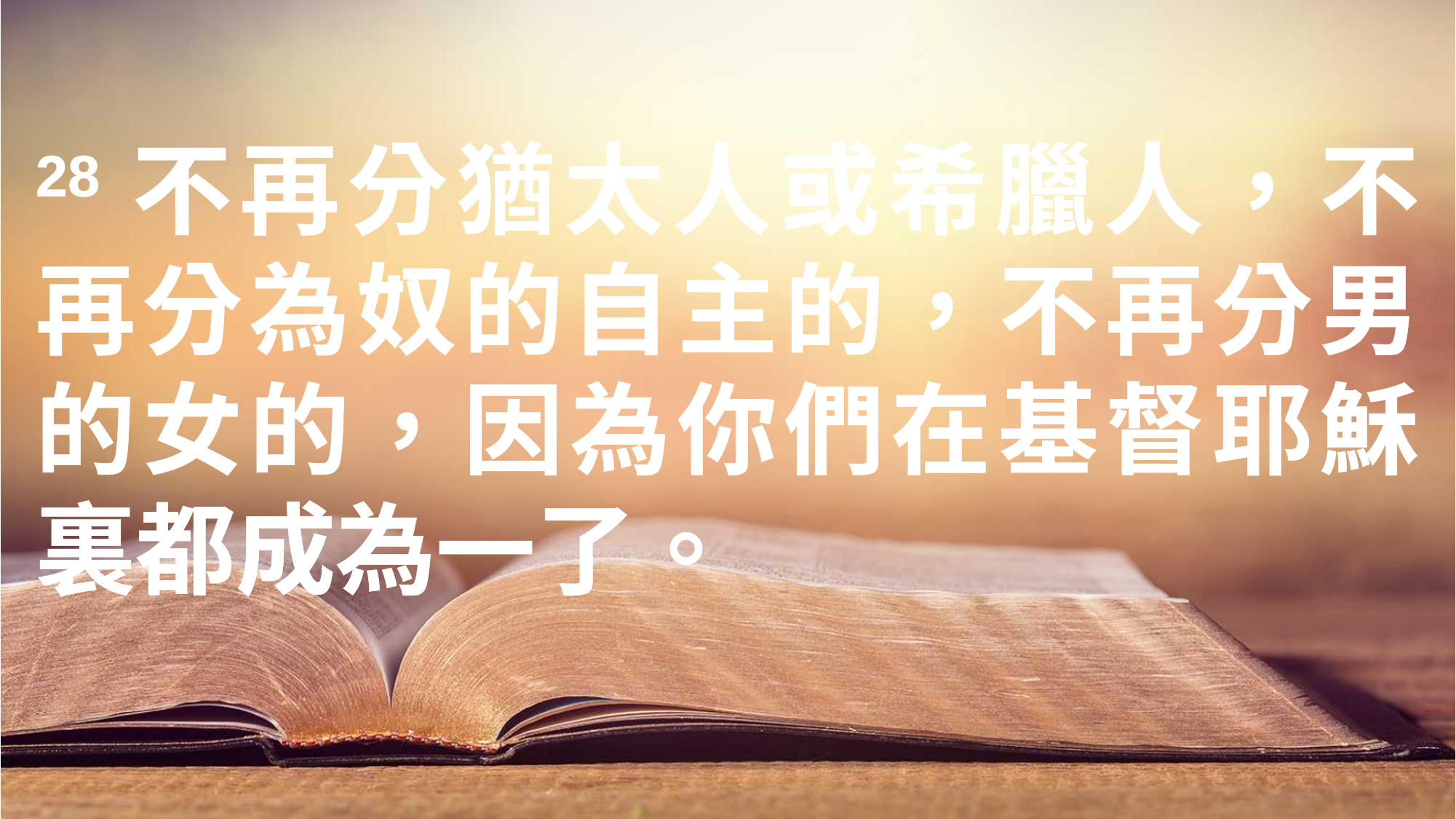

28不再分猶太人或希臘人，不再分為奴的自主的，不再分男的女的，因為你們在基督耶穌裏都成為一了。